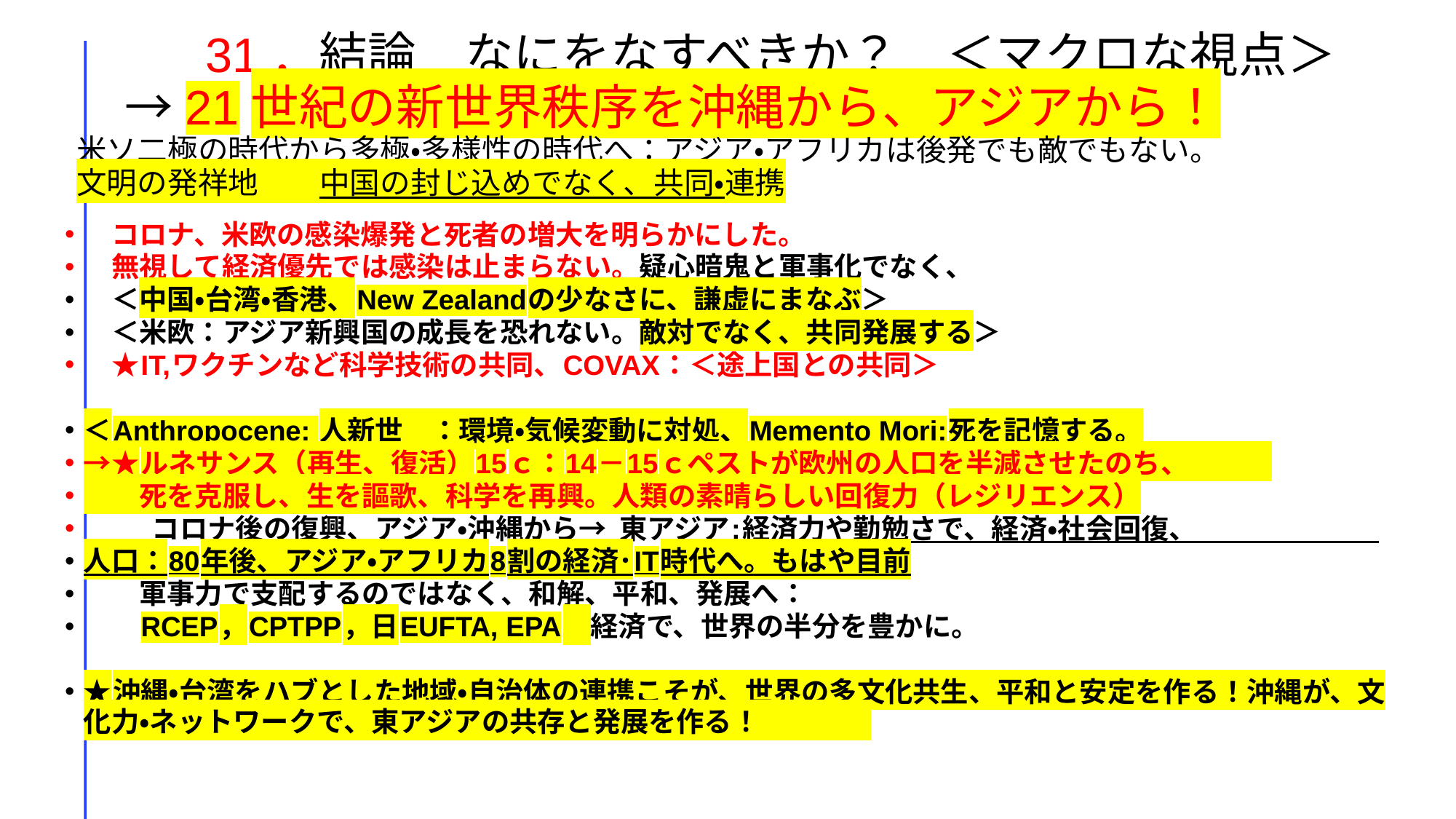

# 31．結論　なにをなすべきか？　＜マクロな視点＞ 　→21世紀の新世界秩序を沖縄から、アジアから！ 米ソ二極の時代から多極・多様性の時代へ：アジア・アフリカは後発でも敵でもない。 文明の発祥地　　中国の封じ込めでなく、共同・連携
　コロナ、米欧の感染爆発と死者の増大を明らかにした。
　無視して経済優先では感染は止まらない。疑心暗鬼と軍事化でなく、
　＜中国・台湾・香港、New Zealandの少なさに、謙虚にまなぶ＞
　＜米欧：アジア新興国の成長を恐れない。敵対でなく、共同発展する＞
　★IT,ワクチンなど科学技術の共同、COVAX：＜途上国との共同＞

＜Anthropocene: 人新世　：環境・気候変動に対処、Memento Mori:死を記憶する。
→★ルネサンス（再生、復活）15ｃ：14－15ｃペストが欧州の人口を半減させたのち、
　　死を克服し、生を謳歌、科学を再興。人類の素晴らしい回復力（レジリエンス）
　 　 コロナ後の復興、アジア・沖縄から→  東アジア:経済力や勤勉さで、経済・社会回復、
人口：80年後、アジア・アフリカ8割の経済･IT時代へ。もはや目前
　　軍事力で支配するのではなく、和解、平和、発展へ：
　　RCEP，CPTPP，日EUFTA, EPA　経済で、世界の半分を豊かに。

★沖縄・台湾をハブとした地域・自治体の連携こそが、世界の多文化共生、平和と安定を作る！沖縄が、文化力・ネットワークで、東アジアの共存と発展を作る！